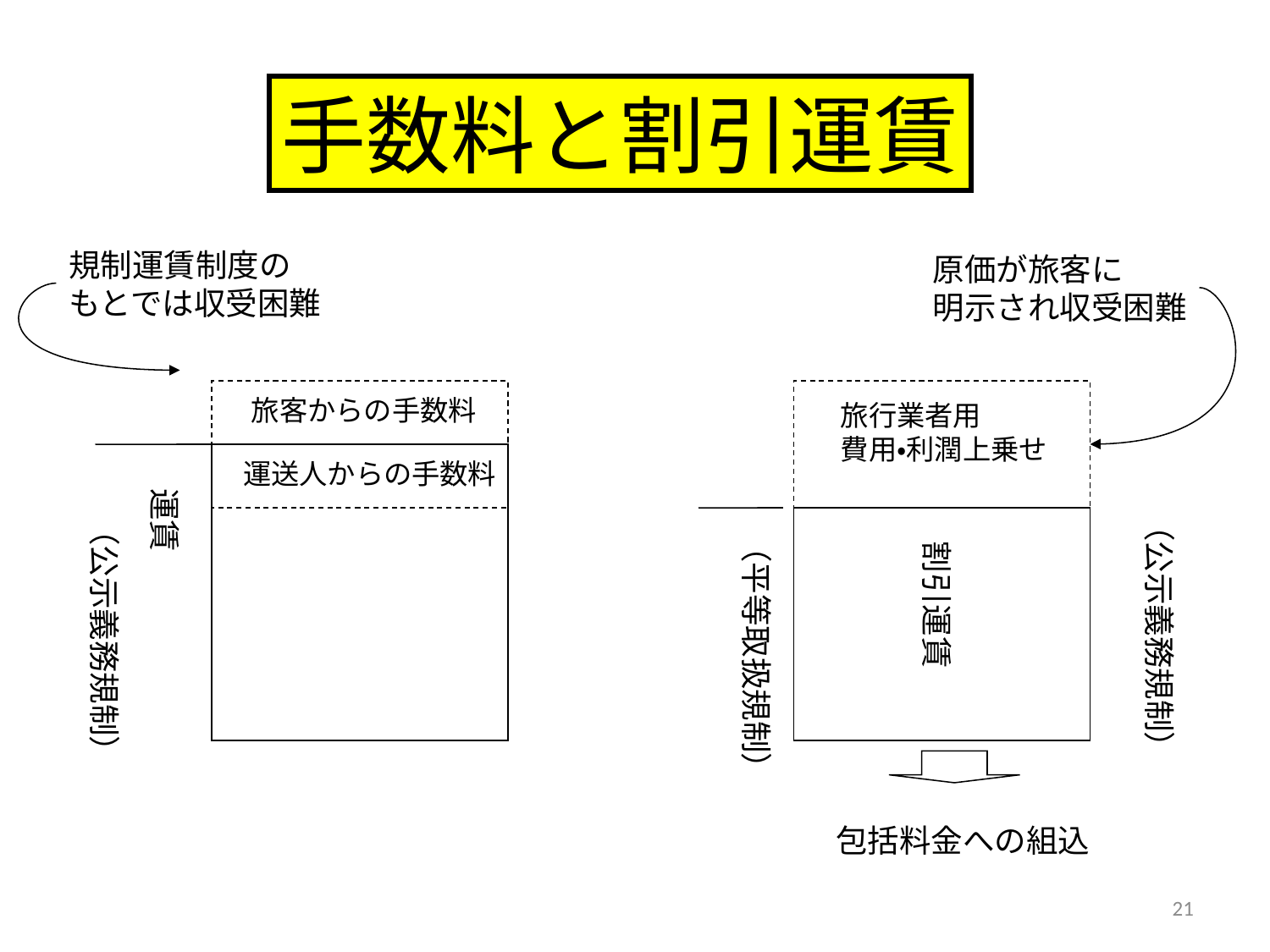

手数料と割引運賃

規制運賃制度の
もとでは収受困難
原価が旅客に
明示され収受困難

旅客からの手数料
旅行業者用
費用・利潤上乗せ

運送人からの手数料
運賃
（公示義務規制）
（公示義務規制）

（平等取扱規制）
割引運賃

包括料金への組込
21